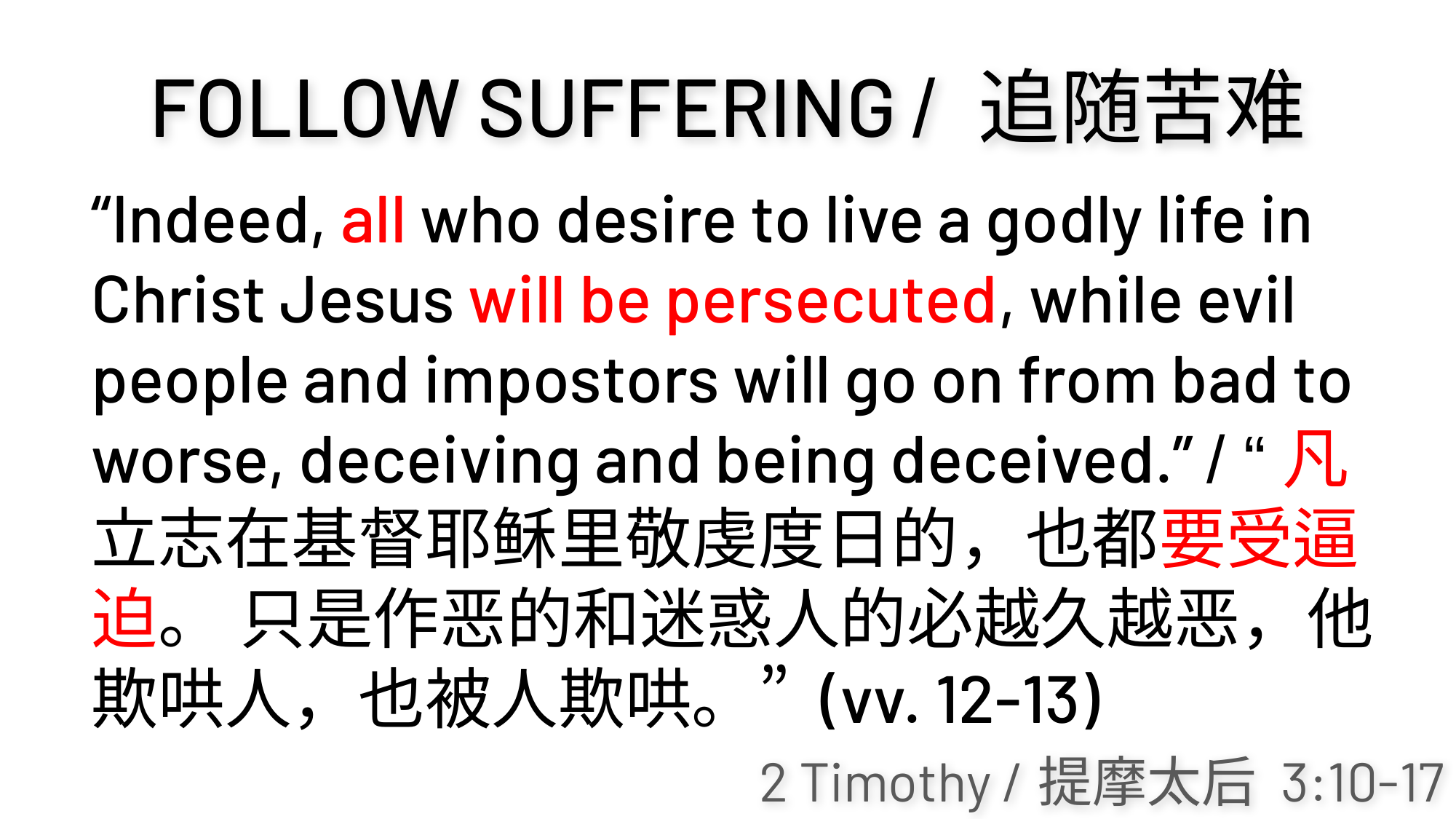

FOLLOW SUFFERING / 追随苦难
“Indeed, all who desire to live a godly life in Christ Jesus will be persecuted, while evil people and impostors will go on from bad to worse, deceiving and being deceived.” / “凡立志在基督耶稣里敬虔度日的，也都要受逼迫。 只是作恶的和迷惑人的必越久越恶，他欺哄人，也被人欺哄。” (vv. 12-13)
2 Timothy /提摩太后 3:10-17